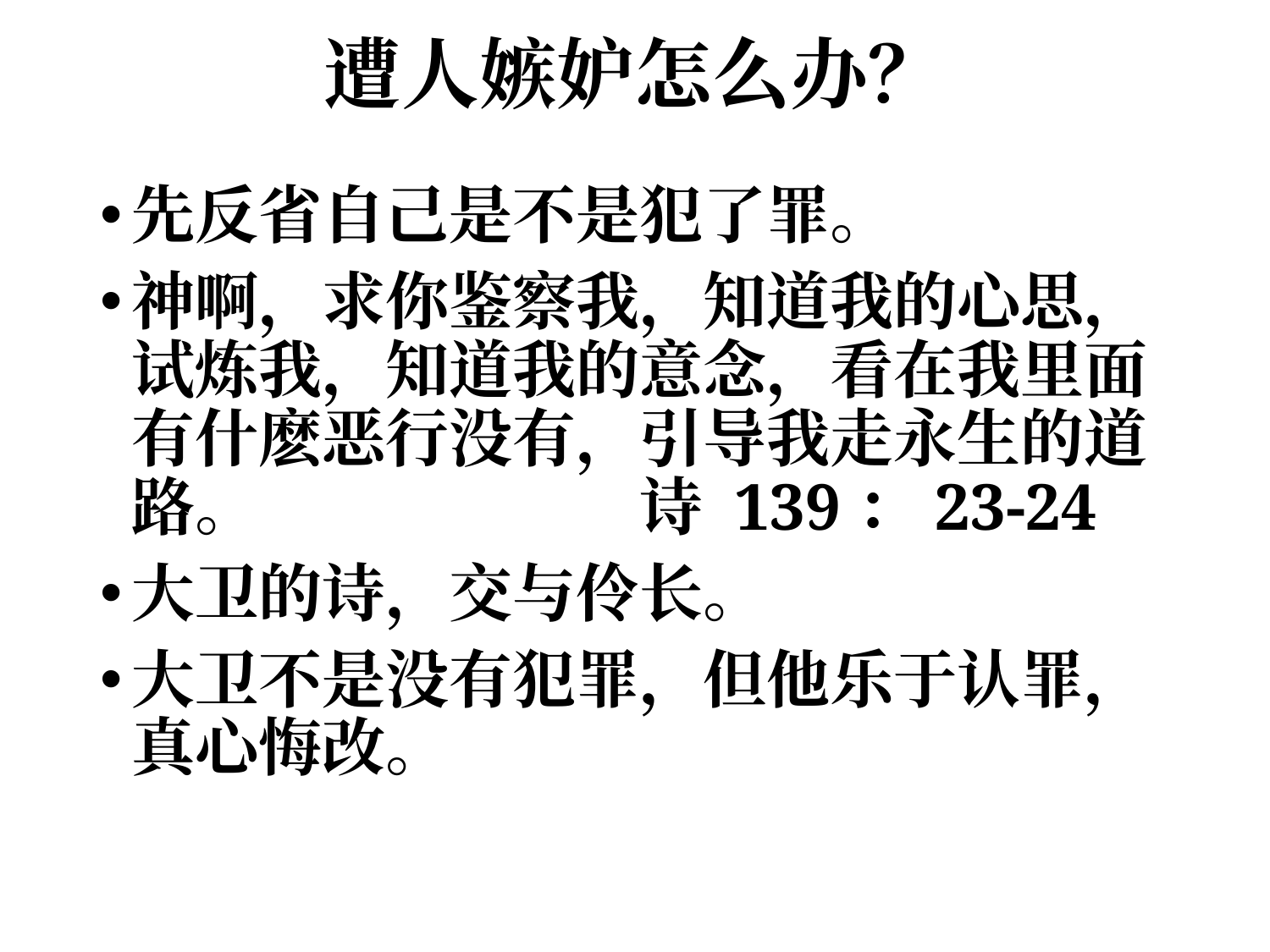

# 遭人嫉妒怎么办？
先反省自己是不是犯了罪。
神啊，求你鉴察我，知道我的心思，试炼我，知道我的意念，看在我里面有什麽恶行没有，引导我走永生的道路。			诗 139：23-24
大卫的诗，交与伶长。
大卫不是没有犯罪，但他乐于认罪，真心悔改。